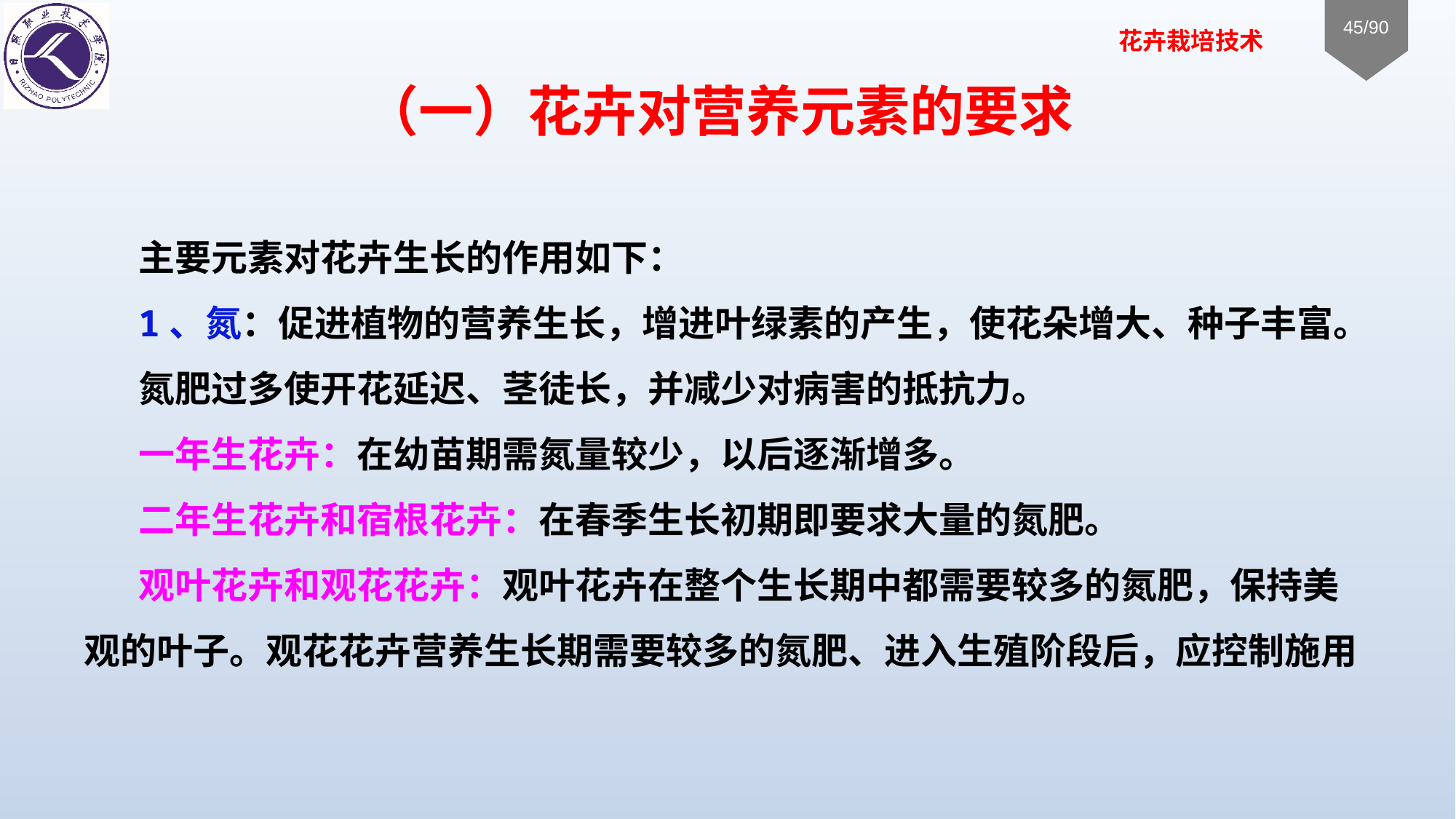

# （一）花卉对营养元素的要求
主要元素对花卉生长的作用如下：
1、氮：促进植物的营养生长，增进叶绿素的产生，使花朵增大、种子丰富。
氮肥过多使开花延迟、茎徒长，并减少对病害的抵抗力。
一年生花卉：在幼苗期需氮量较少，以后逐渐增多。
二年生花卉和宿根花卉：在春季生长初期即要求大量的氮肥。
观叶花卉和观花花卉：观叶花卉在整个生长期中都需要较多的氮肥，保持美观的叶子。观花花卉营养生长期需要较多的氮肥、进入生殖阶段后，应控制施用